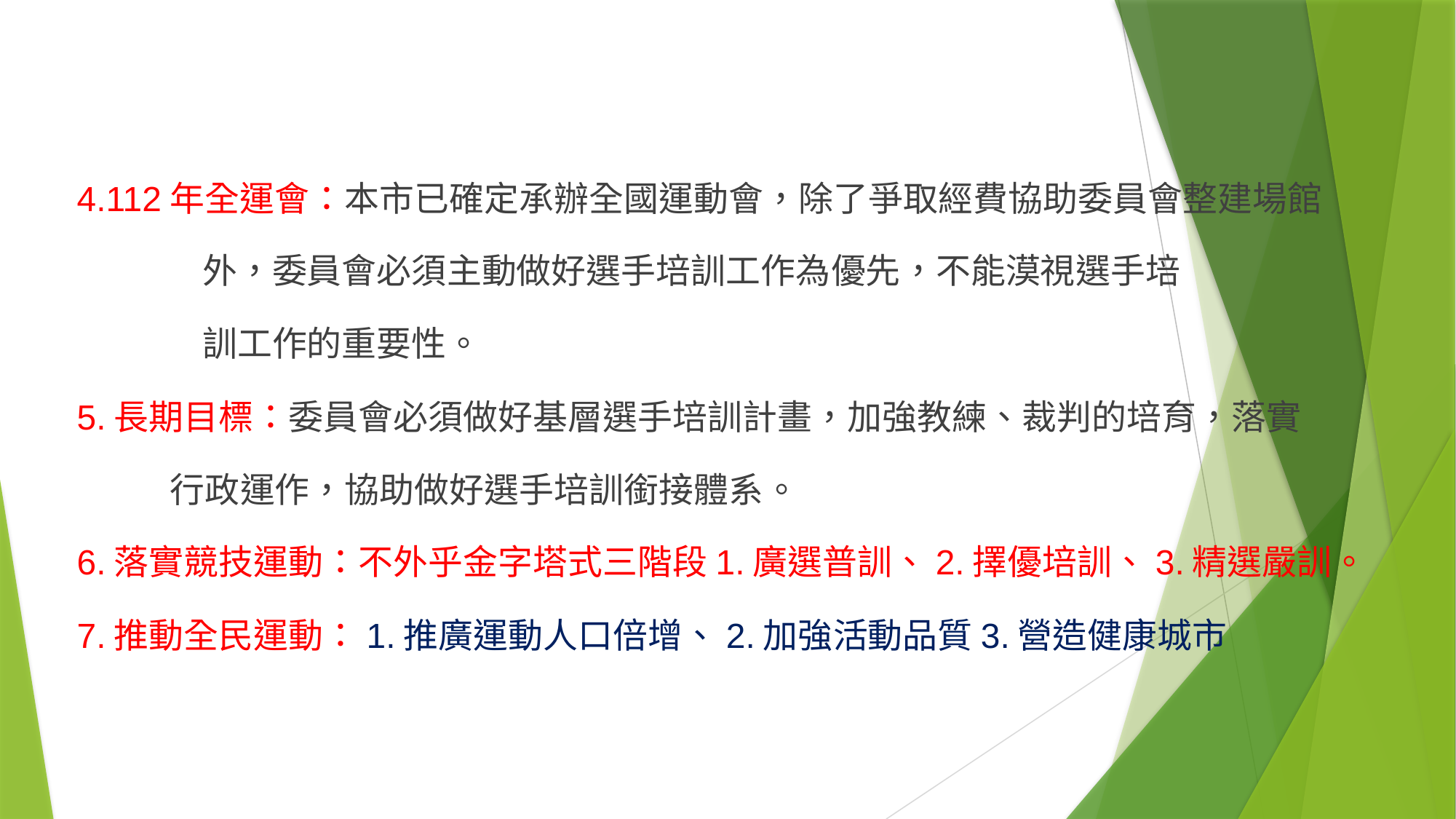

4.112年全運會：本市已確定承辦全國運動會，除了爭取經費協助委員會整建場館
               外，委員會必須主動做好選手培訓工作為優先，不能漠視選手培
               訓工作的重要性。
5.長期目標：委員會必須做好基層選手培訓計畫，加強教練、裁判的培育，落實
               行政運作，協助做好選手培訓銜接體系。
6.落實競技運動：不外乎金字塔式三階段1.廣選普訓、2.擇優培訓、3.精選嚴訓。
7.推動全民運動：1.推廣運動人口倍增、2.加強活動品質3.營造健康城市